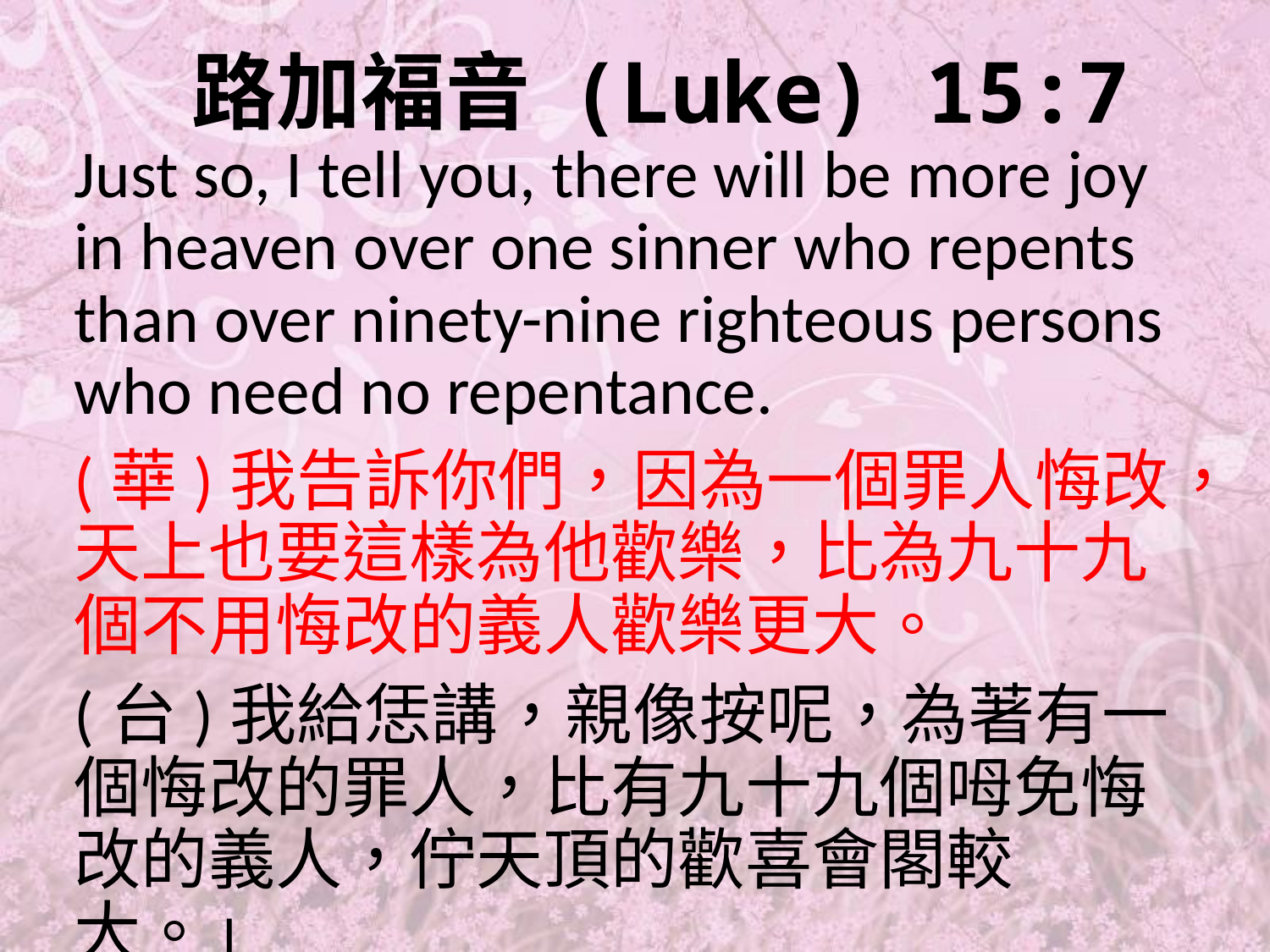

# 路加福音 (Luke) 15:7
Just so, I tell you, there will be more joy in heaven over one sinner who repents than over ninety-nine righteous persons who need no repentance.
(華)我告訴你們，因為一個罪人悔改，天上也要這樣為他歡樂，比為九十九個不用悔改的義人歡樂更大。
(台)我給恁講，親像按呢，為著有一個悔改的罪人，比有九十九個呣免悔改的義人，佇天頂的歡喜會閣較大。」